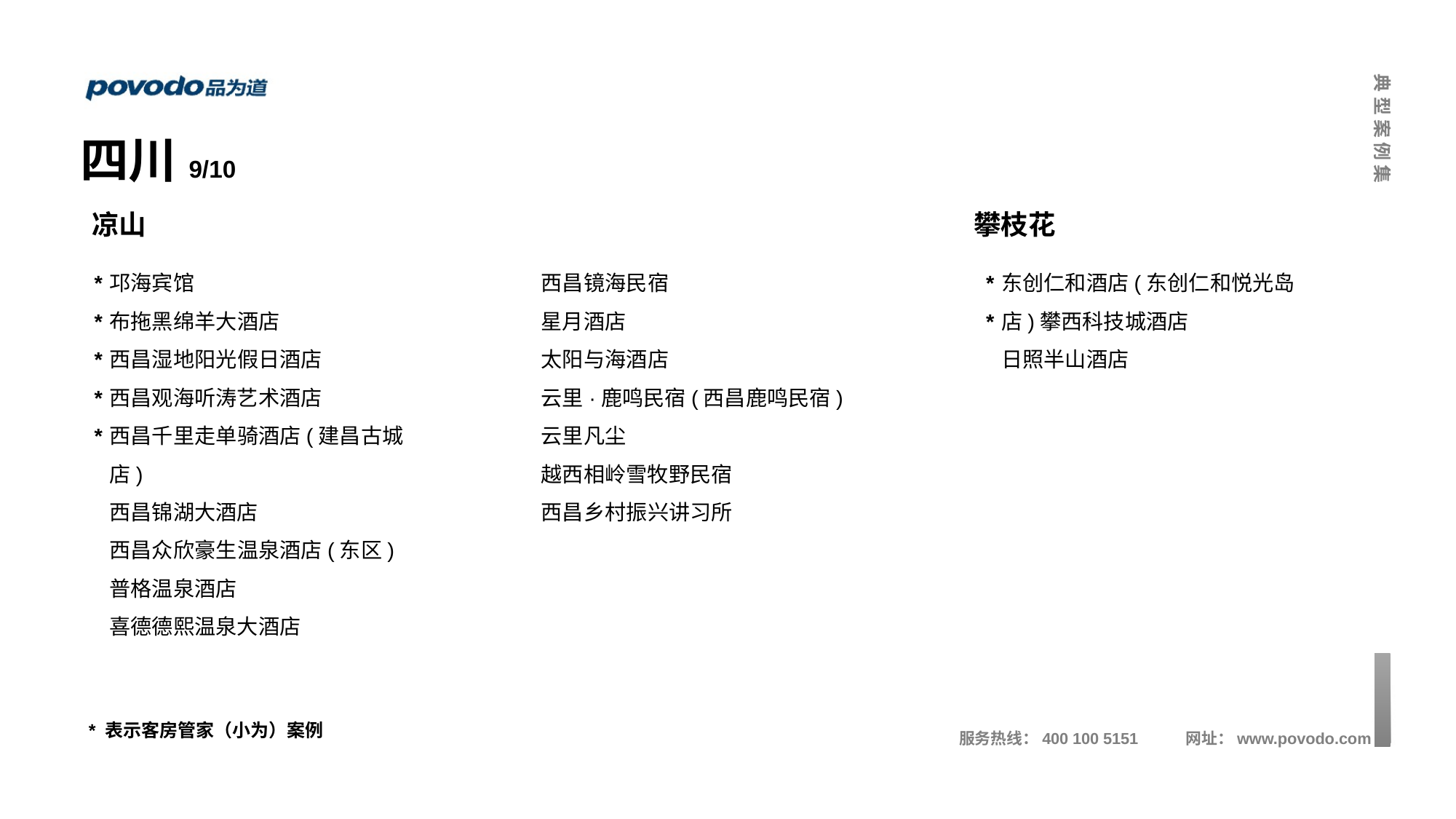

四川9/10
凉山
攀枝花
东创仁和酒店(东创仁和悦光岛店)攀西科技城酒店
日照半山酒店
*
*
*
*
*

*
*
邛海宾馆
布拖黑绵羊大酒店
西昌湿地阳光假日酒店
西昌观海听涛艺术酒店
西昌千里走单骑酒店(建昌古城店)
西昌锦湖大酒店
西昌众欣豪生温泉酒店(东区)
普格温泉酒店
喜德德熙温泉大酒店

西昌镜海民宿
星月酒店
太阳与海酒店
云里·鹿鸣民宿(西昌鹿鸣民宿)
云里凡尘
越西相岭雪牧野民宿
西昌乡村振兴讲习所